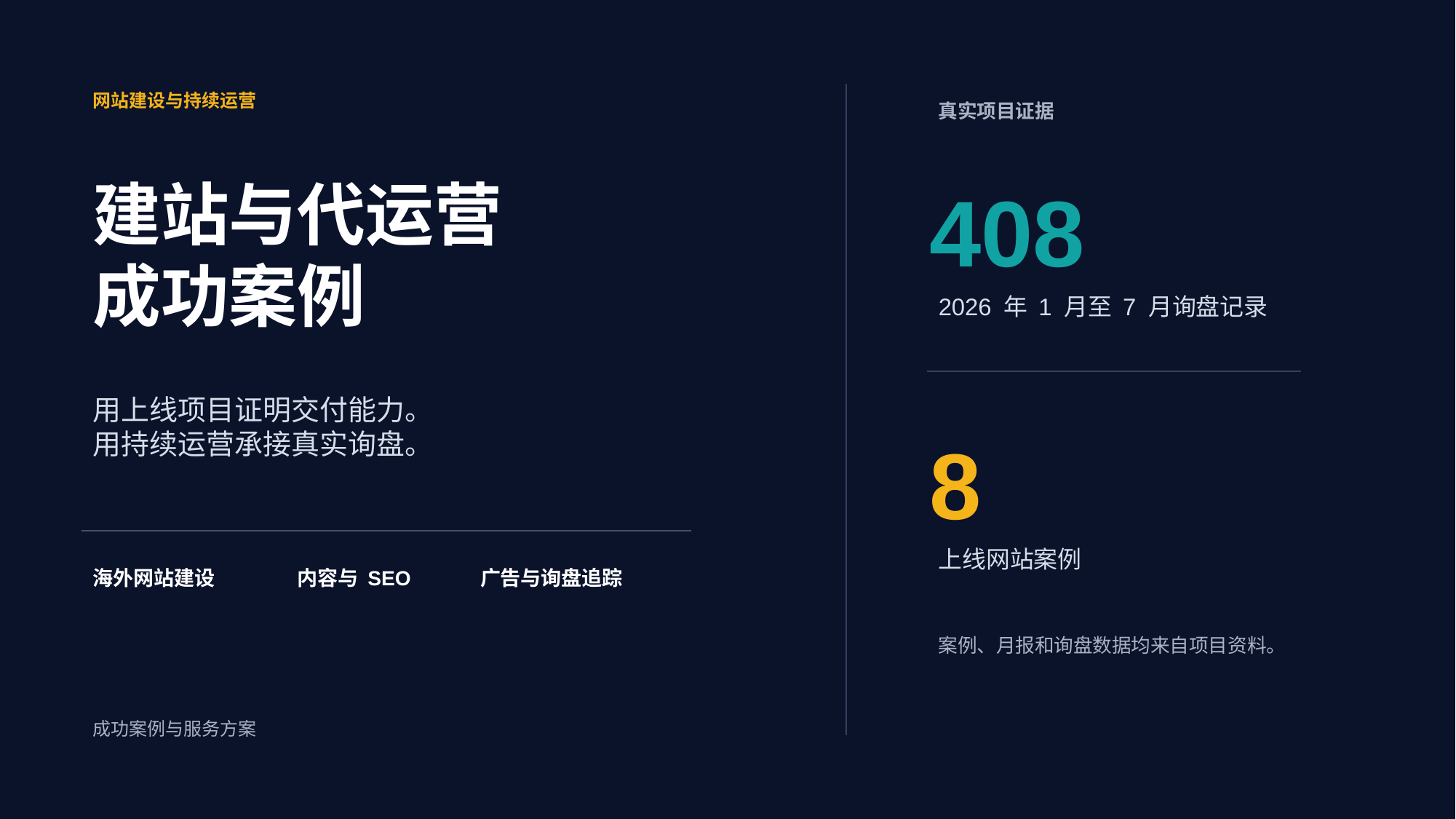

网站建设与持续运营

真实项目证据
建站与代运营
成功案例
408
2026 年 1 月至 7 月询盘记录

用上线项目证明交付能力。
用持续运营承接真实询盘。
8

上线网站案例
海外网站建设
内容与 SEO
广告与询盘追踪
案例、月报和询盘数据均来自项目资料。
成功案例与服务方案